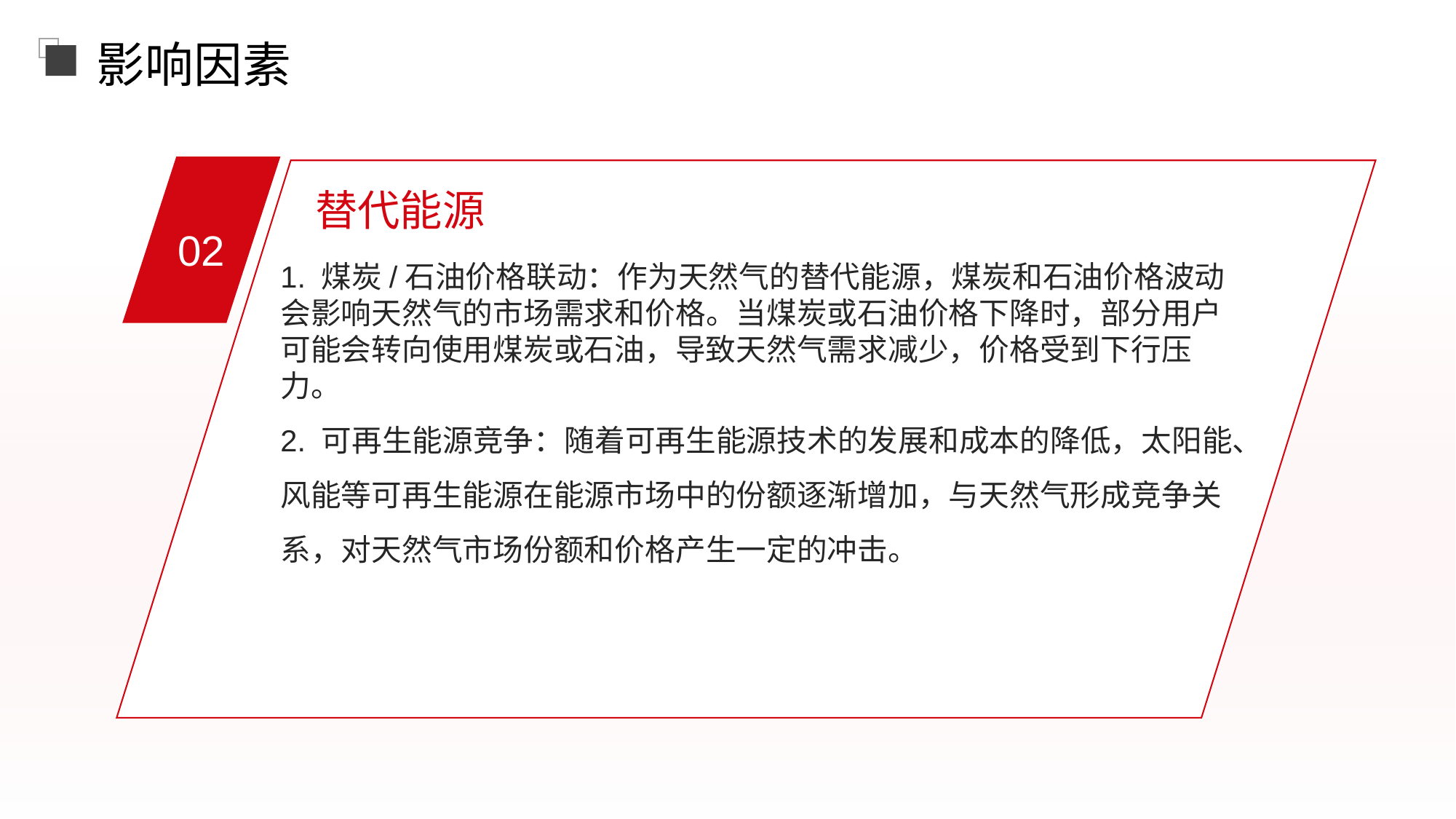

影响因素

替代能源
02
1. 煤炭/石油价格联动：作为天然气的替代能源，煤炭和石油价格波动会影响天然气的市场需求和价格。当煤炭或石油价格下降时，部分用户可能会转向使用煤炭或石油，导致天然气需求减少，价格受到下行压力。
2. 可再生能源竞争：随着可再生能源技术的发展和成本的降低，太阳能、风能等可再生能源在能源市场中的份额逐渐增加，与天然气形成竞争关系，对天然气市场份额和价格产生一定的冲击。